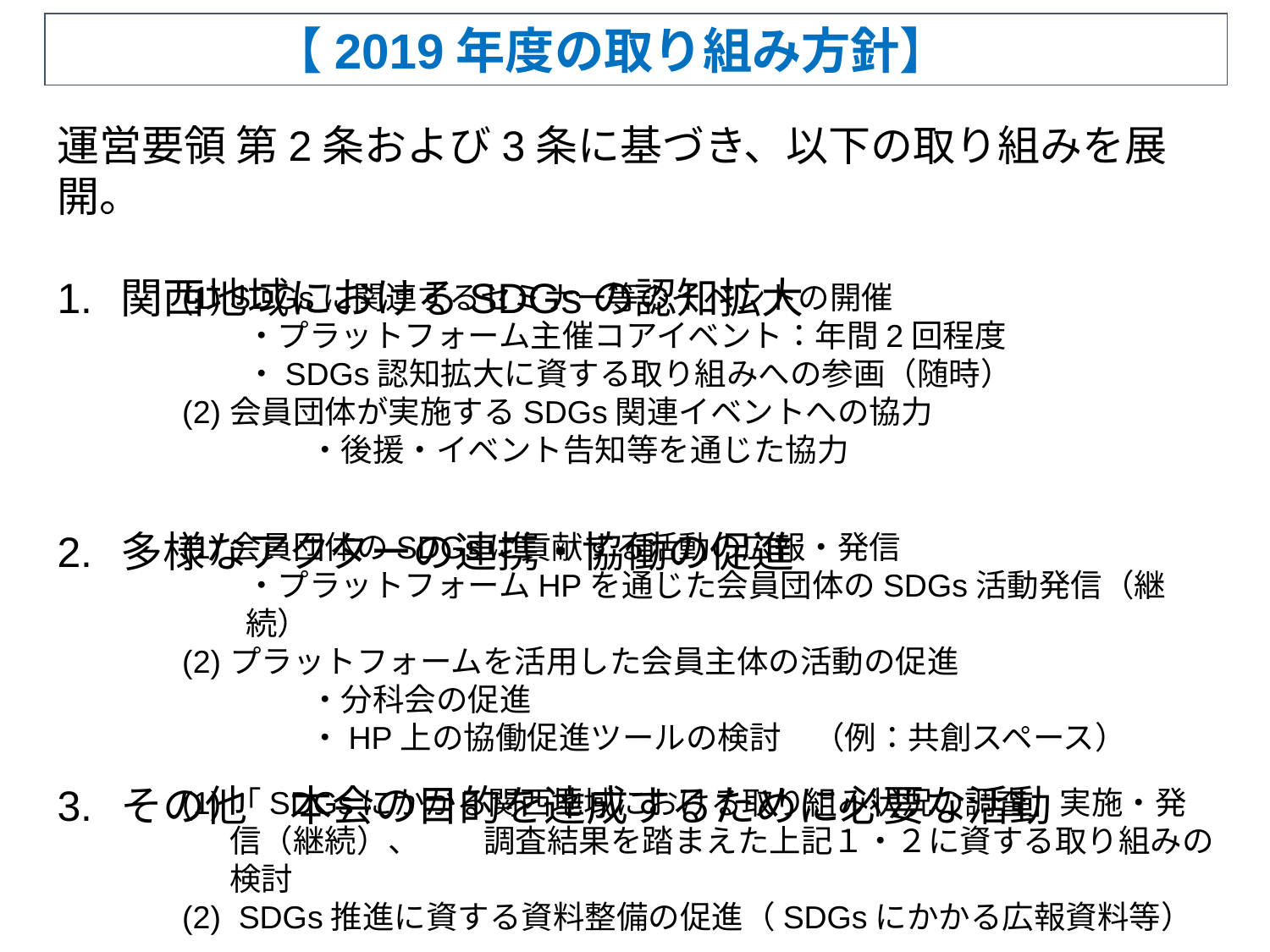

【2019年度の取り組み方針】
運営要領 第2条および3条に基づき、以下の取り組みを展開。

関西地域におけるSDGsの認知拡大

多様なアクターの連携・協働の促進

その他　本会の目的を達成するために必要な活動

SDGsに関連するセミナー等のイベントの開催
・プラットフォーム主催コアイベント：年間2回程度
・SDGs認知拡大に資する取り組みへの参画（随時）
会員団体が実施するSDGs関連イベントへの協力
	・後援・イベント告知等を通じた協力
会員団体のSDGsに貢献する活動の広報・発信
・プラットフォームHPを通じた会員団体のSDGs活動発信（継続）
プラットフォームを活用した会員主体の活動の促進
	・分科会の促進
	・HP上の協働促進ツールの検討　（例：共創スペース）
「SDGsにかかる関西地域における取り組み状況の調査」実施・発信（継続）、　　調査結果を踏まえた上記１・２に資する取り組みの検討
 SDGs推進に資する資料整備の促進（SDGsにかかる広報資料等）